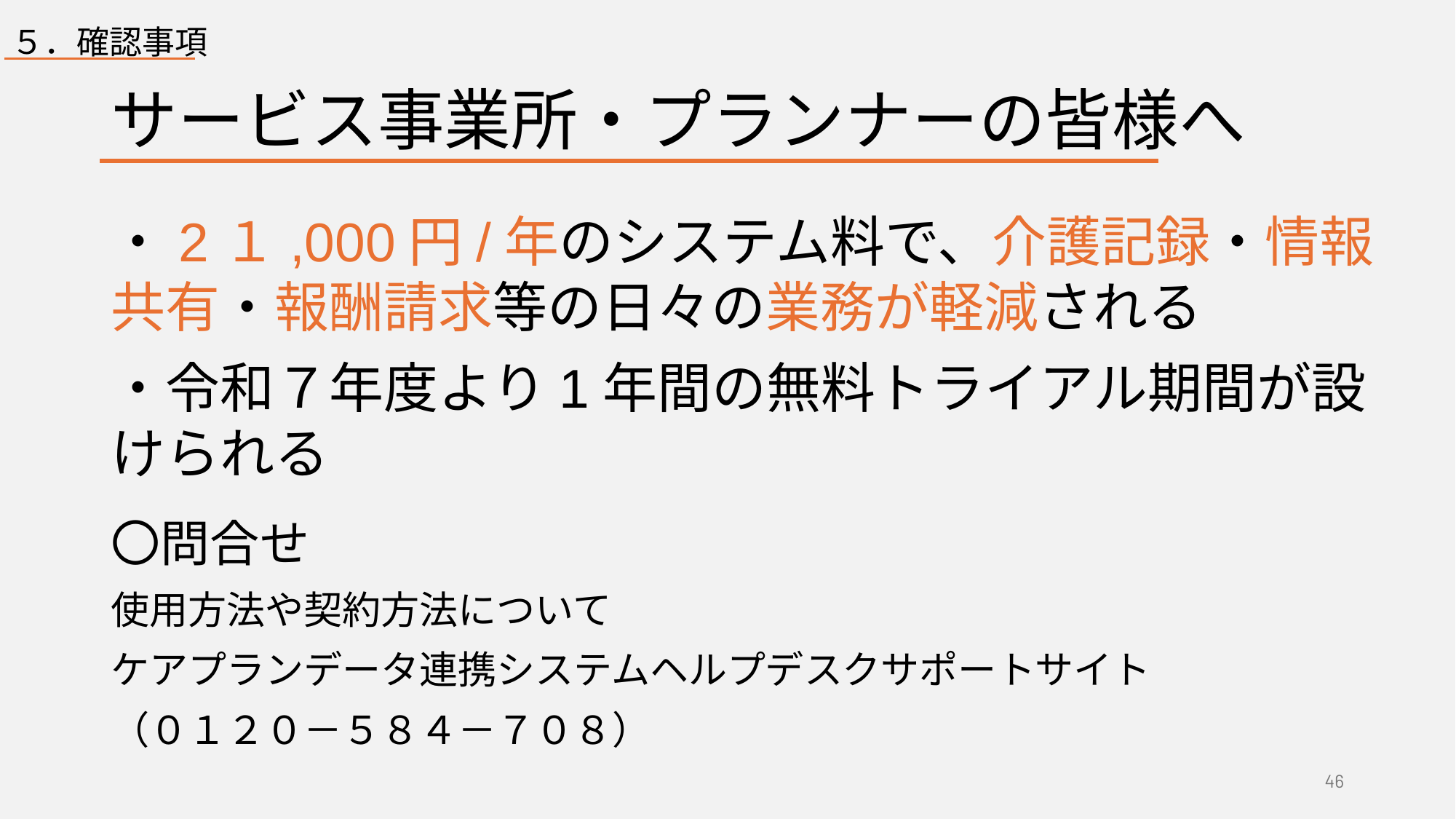

５．確認事項
# サービス事業所・プランナーの皆様へ
・2１,000円/年のシステム料で、介護記録・情報共有・報酬請求等の日々の業務が軽減される
・令和７年度より1年間の無料トライアル期間が設けられる
〇問合せ
使用方法や契約方法について
ケアプランデータ連携システムヘルプデスクサポートサイト
（０１２０－５８４－７０８）
46